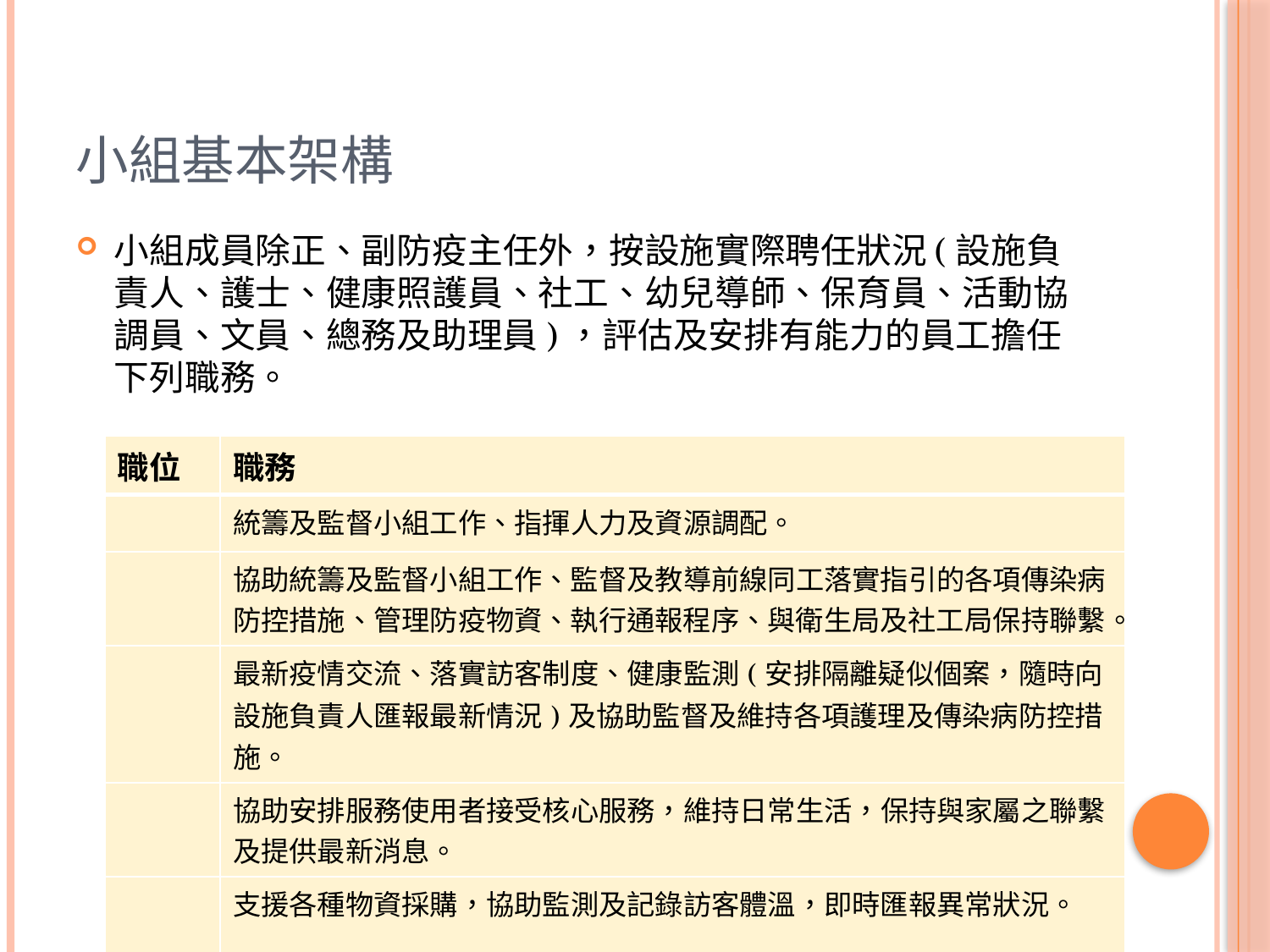

# 小組基本架構
小組成員除正、副防疫主任外，按設施實際聘任狀況(設施負責人、護士、健康照護員、社工、幼兒導師、保育員、活動協調員、文員、總務及助理員)，評估及安排有能力的員工擔任下列職務。

| 職位 | 職務 |
| --- | --- |
|  | 統籌及監督小組工作、指揮人力及資源調配。 |
|  | 協助統籌及監督小組工作、監督及教導前線同工落實指引的各項傳染病防控措施、管理防疫物資、執行通報程序、與衛生局及社工局保持聯繫。 |
|  | 最新疫情交流、落實訪客制度、健康監測(安排隔離疑似個案，隨時向設施負責人匯報最新情況)及協助監督及維持各項護理及傳染病防控措施。 |
|  | 協助安排服務使用者接受核心服務，維持日常生活，保持與家屬之聯繫及提供最新消息。 |
|  | 支援各種物資採購，協助監測及記錄訪客體溫，即時匯報異常狀況。 |